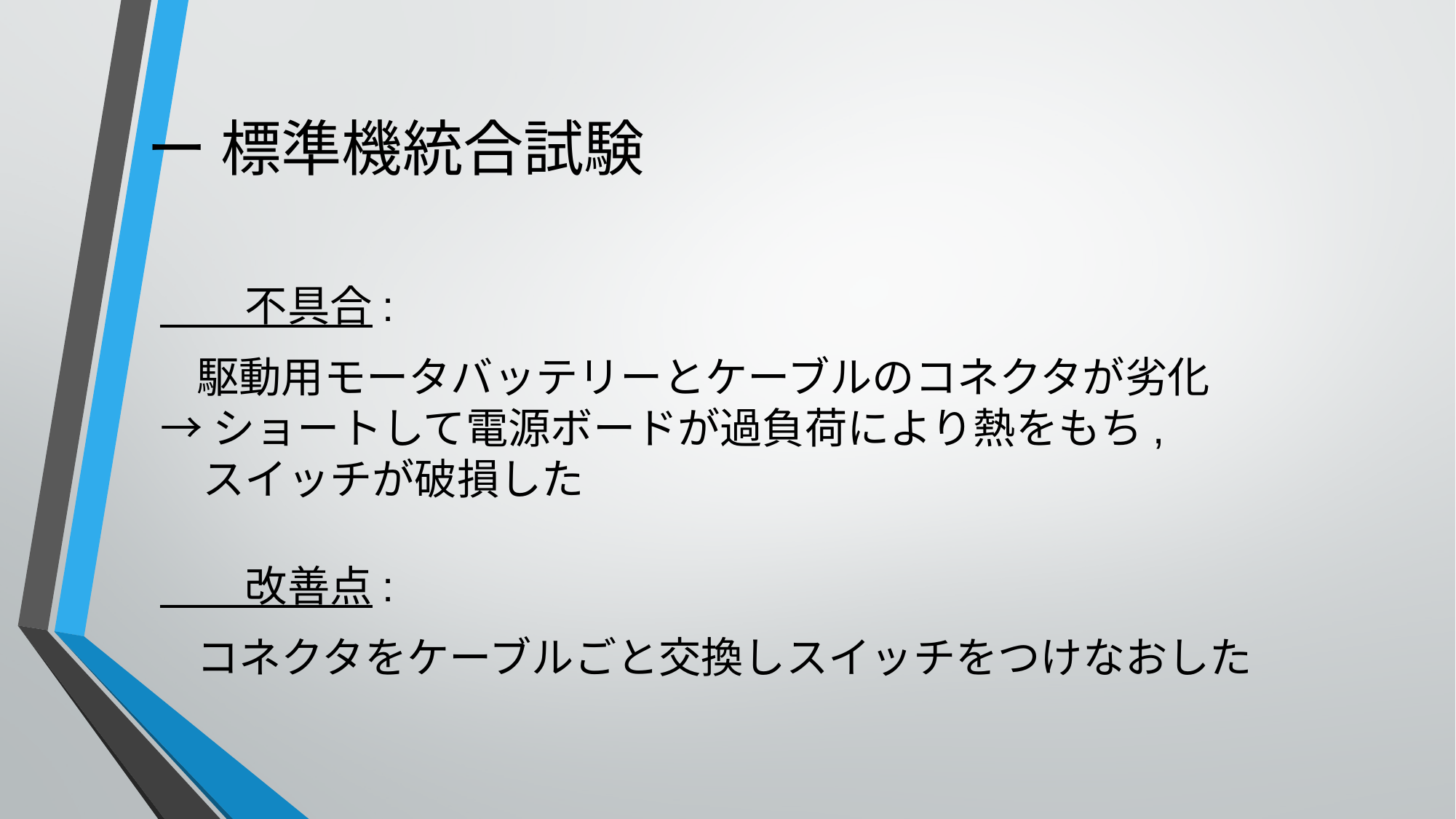

ー 標準機統合試験
　　不具合:

　駆動用モータバッテリーとケーブルのコネクタが劣化
→ショートして電源ボードが過負荷により熱をもち,
　スイッチが破損した

　　改善点:

　コネクタをケーブルごと交換しスイッチをつけなおした